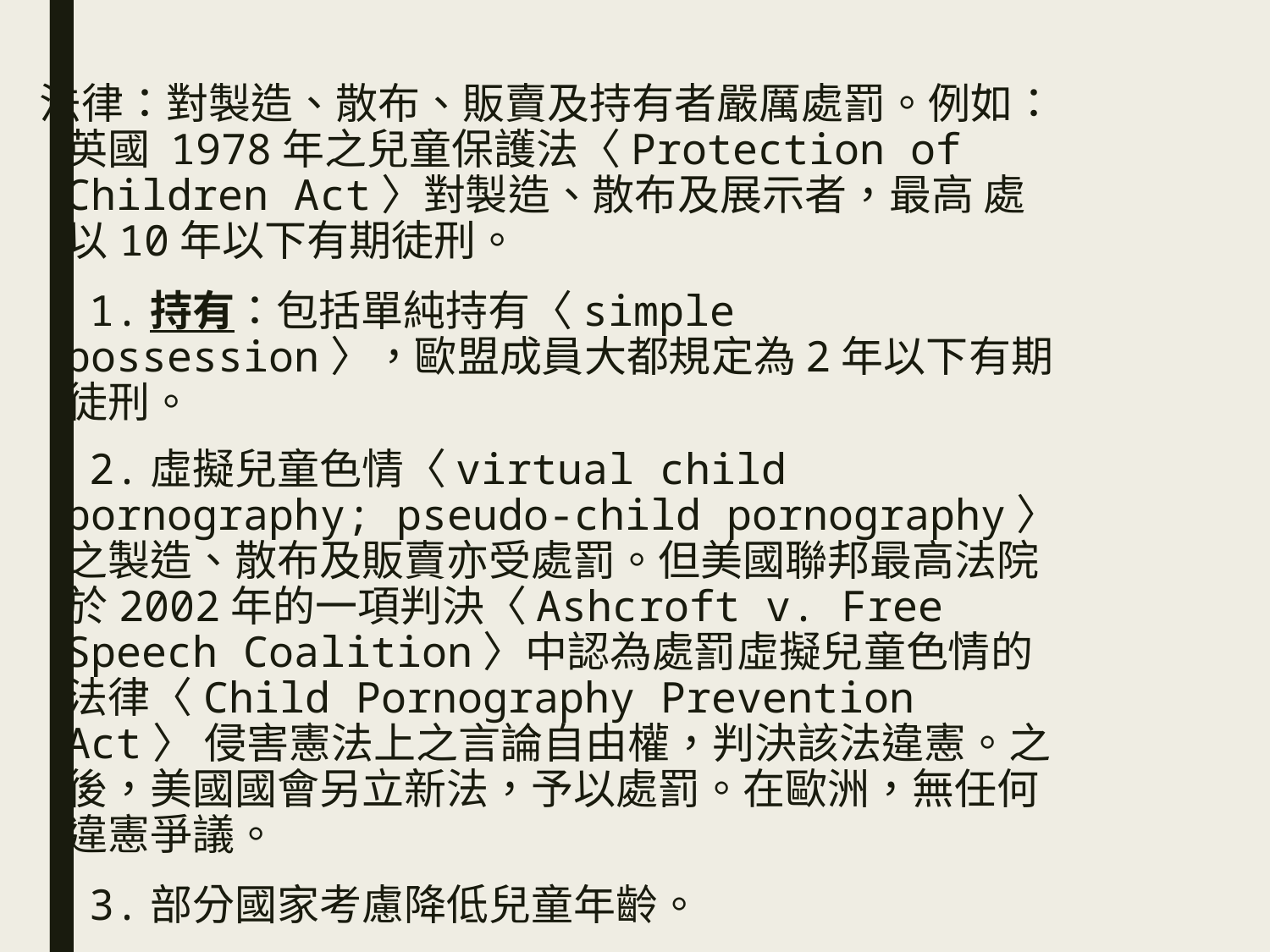

法律：對製造、散布、販賣及持有者嚴厲處罰。例如：英國 1978年之兒童保護法〈Protection of Children Act〉對製造、散布及展示者，最高 處以10年以下有期徒刑。
   1.持有：包括單純持有〈simple possession〉，歐盟成員大都規定為2年以下有期徒刑。
   2.虛擬兒童色情〈virtual child pornography; pseudo-child pornography〉之製造、散布及販賣亦受處罰。但美國聯邦最高法院於2002年的一項判決〈Ashcroft v. Free Speech Coalition〉中認為處罰虛擬兒童色情的法律〈Child Pornography Prevention Act〉 侵害憲法上之言論自由權，判決該法違憲。之後，美國國會另立新法，予以處罰。在歐洲，無任何違憲爭議。
   3.部分國家考慮降低兒童年齡。